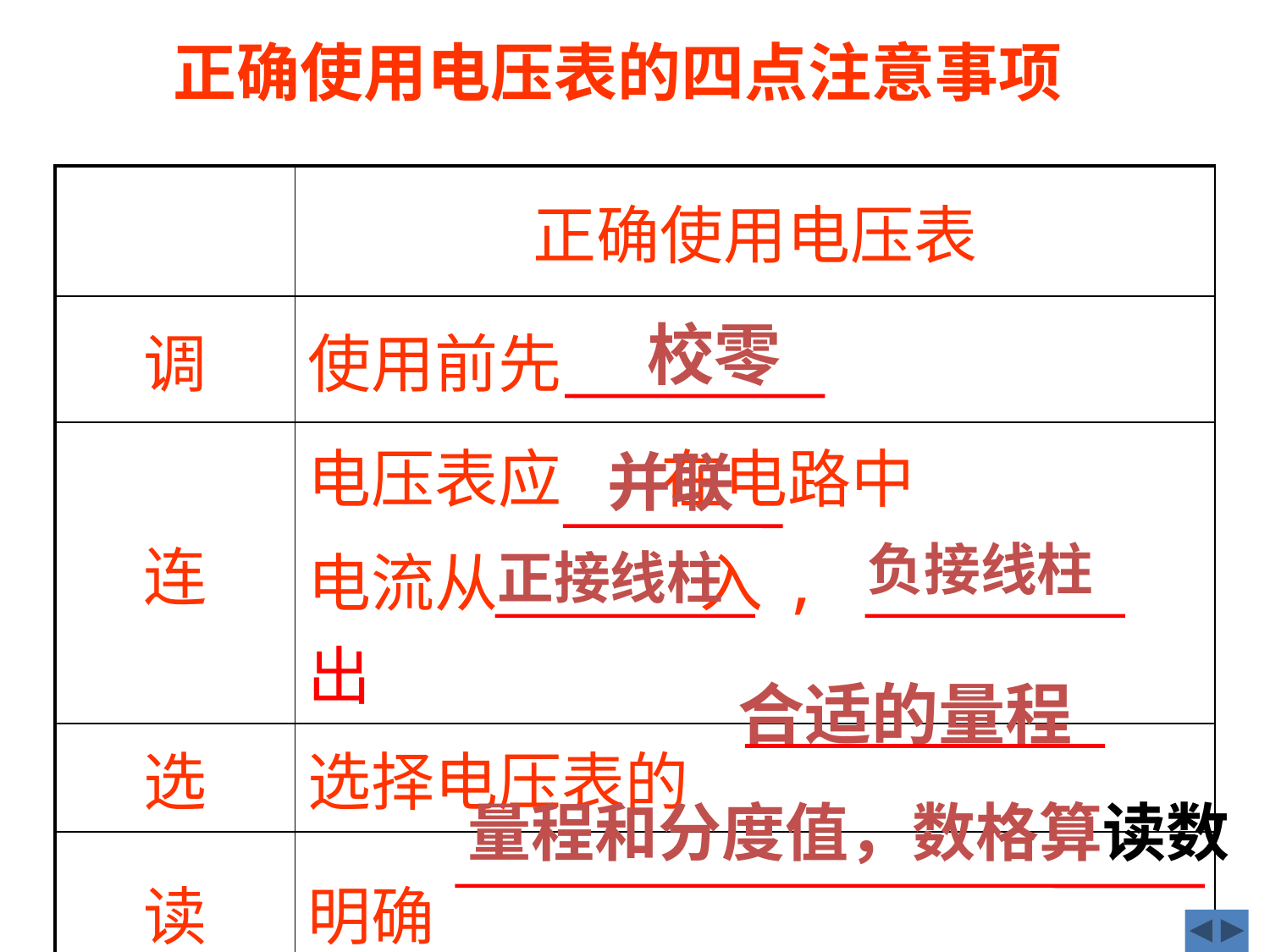

# 正确使用电压表的四点注意事项
|  | 正确使用电压表 |
| --- | --- |
| 调 | 使用前先 |
| 连 | 电压表应 在电路中 电流从 入, 出 |
| 选 | 选择电压表的 |
| 读 | 明确 |
校零

并联

负接线柱
正接线柱

合适的量程

量程和分度值，数格算读数